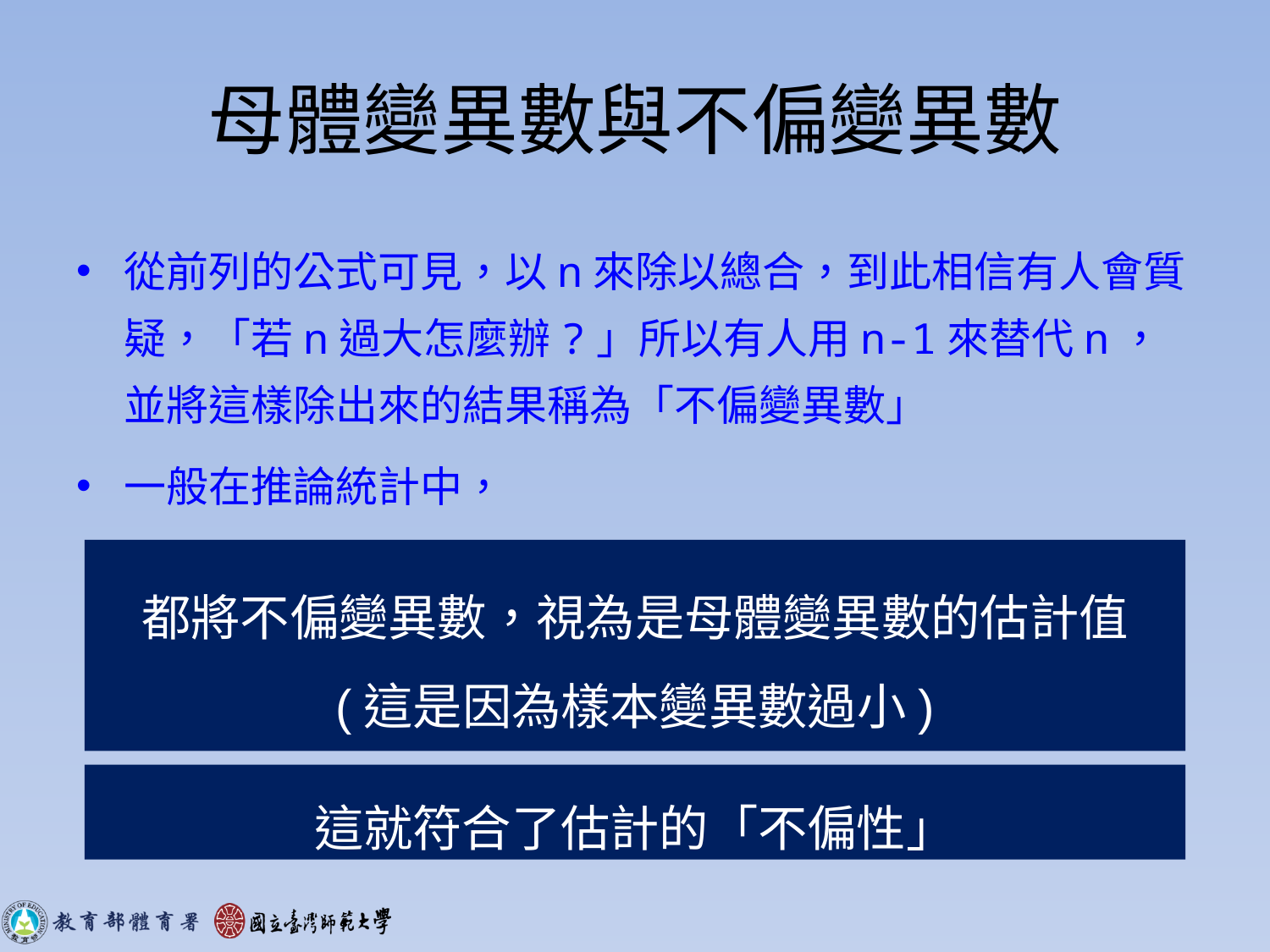

# 母體變異數與不偏變異數
從前列的公式可見，以n來除以總合，到此相信有人會質疑，「若n過大怎麼辦?」所以有人用n-1來替代n，並將這樣除出來的結果稱為「不偏變異數」
一般在推論統計中，
都將不偏變異數，視為是母體變異數的估計值
(這是因為樣本變異數過小)
這就符合了估計的「不偏性」